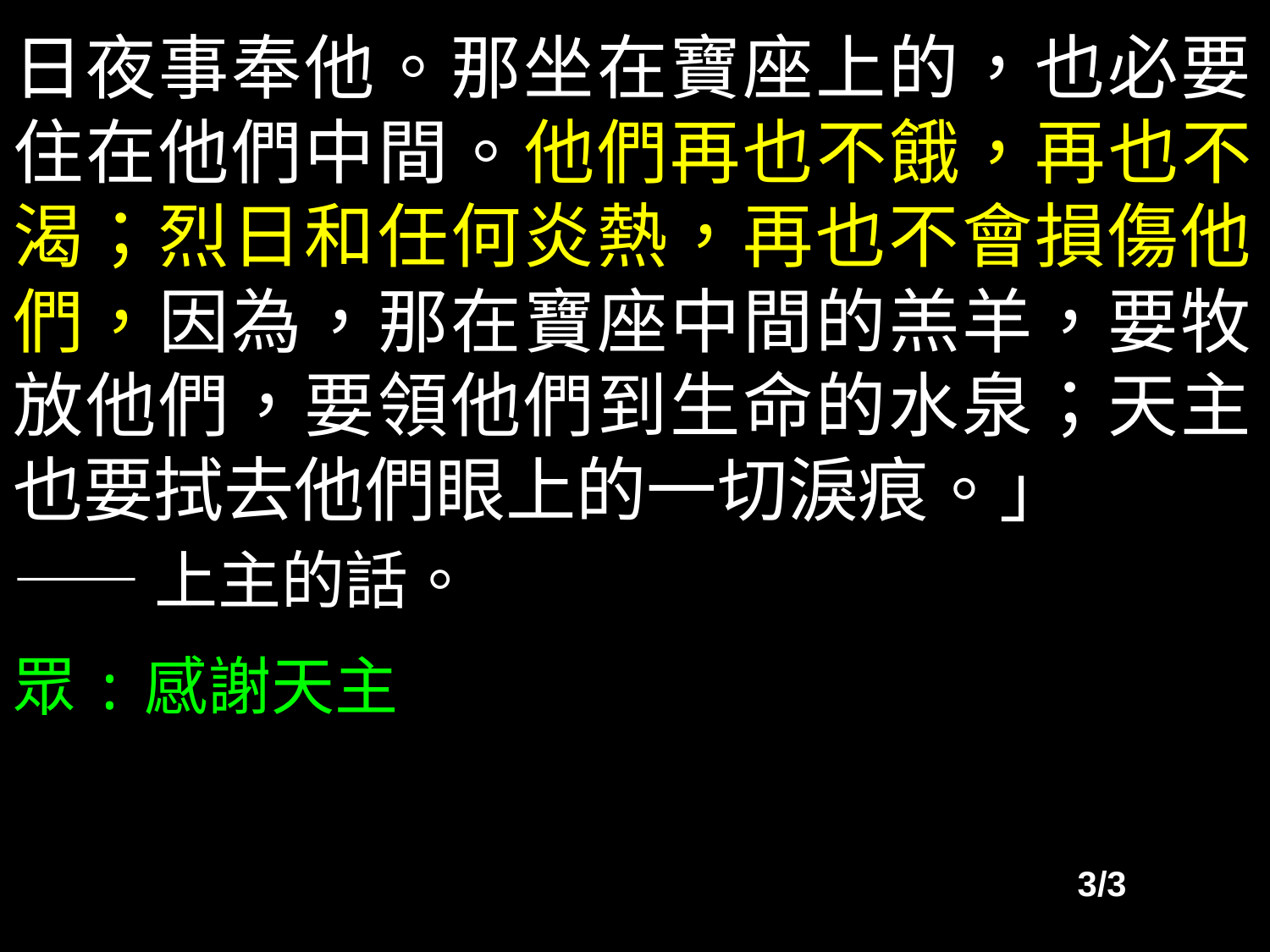

日夜事奉他。那坐在寶座上的，也必要住在他們中間。他們再也不餓，再也不渴；烈日和任何炎熱，再也不會損傷他們，因為，那在寶座中間的羔羊，要牧放他們，要領他們到生命的水泉；天主也要拭去他們眼上的一切淚痕。」
——上主的話。
眾:感謝天主
3/3